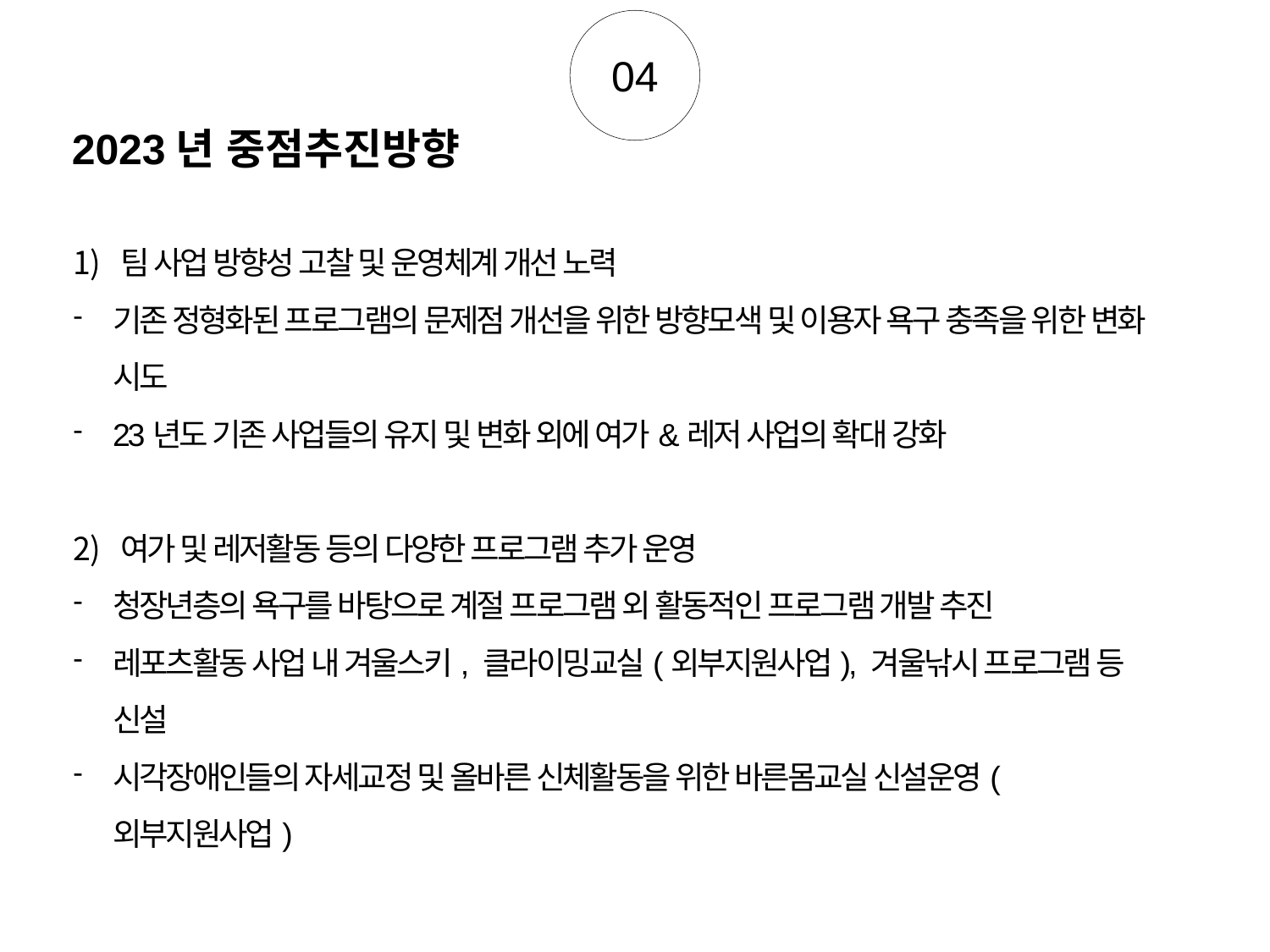

04
2023년 중점추진방향
팀 사업 방향성 고찰 및 운영체계 개선 노력
기존 정형화된 프로그램의 문제점 개선을 위한 방향모색 및 이용자 욕구 충족을 위한 변화 시도
23년도 기존 사업들의 유지 및 변화 외에 여가&레저 사업의 확대 강화

여가 및 레저활동 등의 다양한 프로그램 추가 운영
청장년층의 욕구를 바탕으로 계절 프로그램 외 활동적인 프로그램 개발 추진
레포츠활동 사업 내 겨울스키, 클라이밍교실(외부지원사업), 겨울낚시 프로그램 등 신설
시각장애인들의 자세교정 및 올바른 신체활동을 위한 바른몸교실 신설운영(외부지원사업)